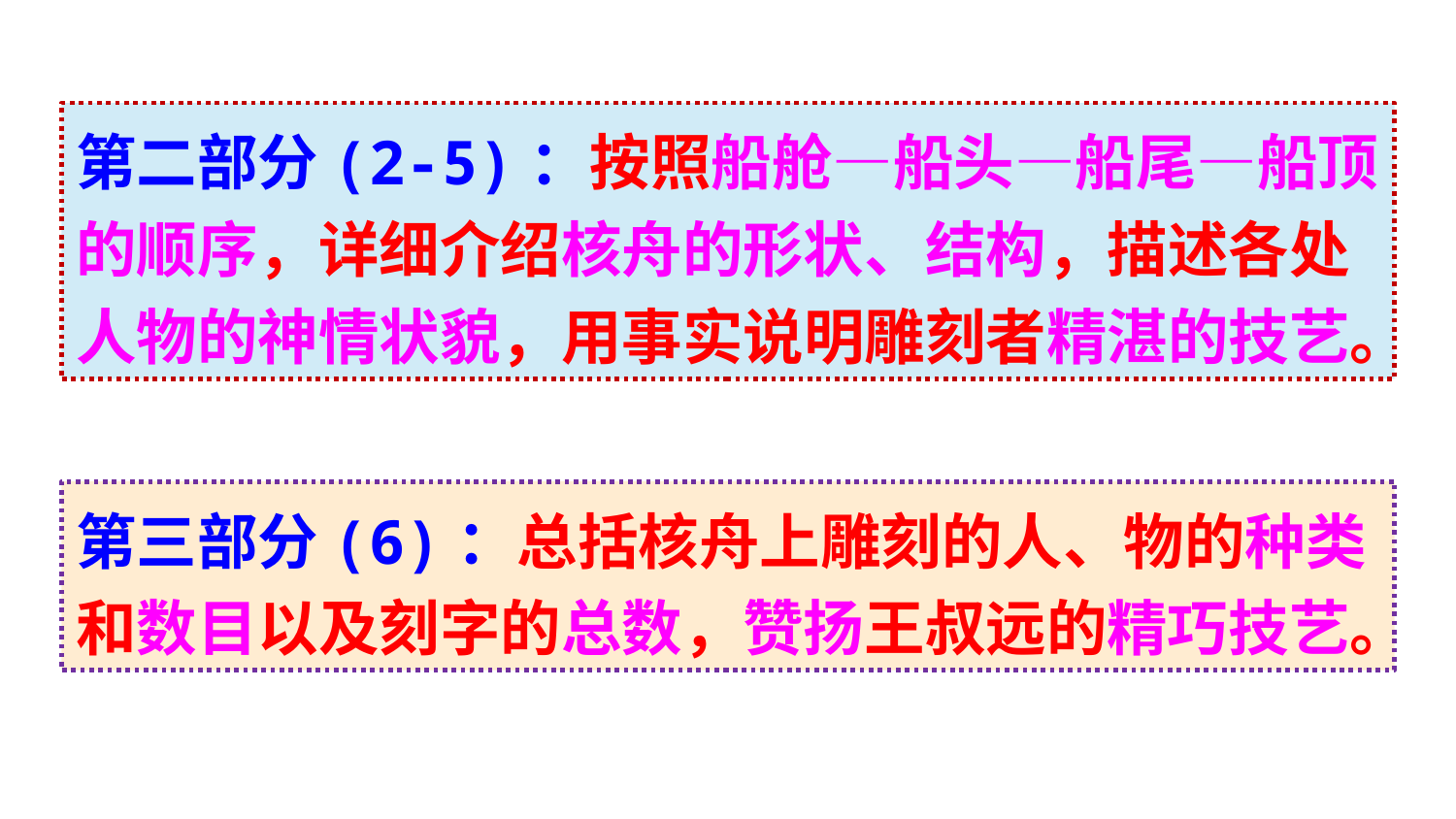

第二部分(2-5)：按照船舱—船头—船尾—船顶的顺序，详细介绍核舟的形状、结构，描述各处人物的神情状貌，用事实说明雕刻者精湛的技艺。
第三部分(6)：总括核舟上雕刻的人、物的种类和数目以及刻字的总数，赞扬王叔远的精巧技艺。